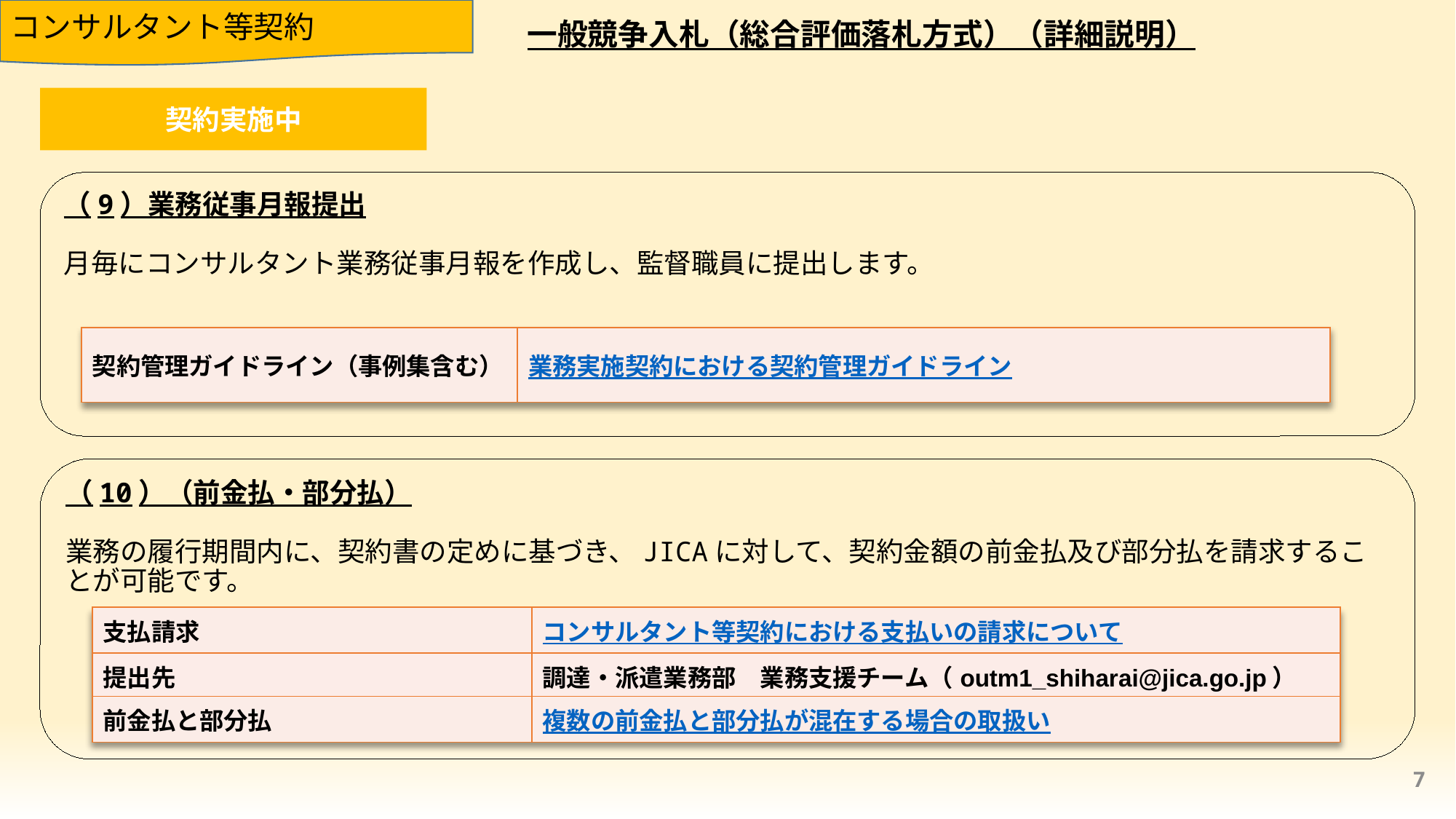

コンサルタント等契約
一般競争入札（総合評価落札方式）（詳細説明）
契約実施中
（9）業務従事月報提出​
月毎にコンサルタント業務従事月報を作成し、監督職員に提出します。

| 契約管理ガイドライン（事例集含む） | 業務実施契約における契約管理ガイドライン |
| --- | --- |
（10）（前金払・部分払）​
業務の履行期間内に、契約書の定めに基づき、JICAに対して、契約金額の前金払及び部分払を請求することが可能です。

| 支払請求 | コンサルタント等契約における支払いの請求について |
| --- | --- |
| 提出先​ | 調達・派遣業務部　業務支援チーム（outm1\_shiharai@jica.go.jp）​ |
| 前金払と部分払​ | 複数の前金払と部分払が混在する場合の取扱い |
7